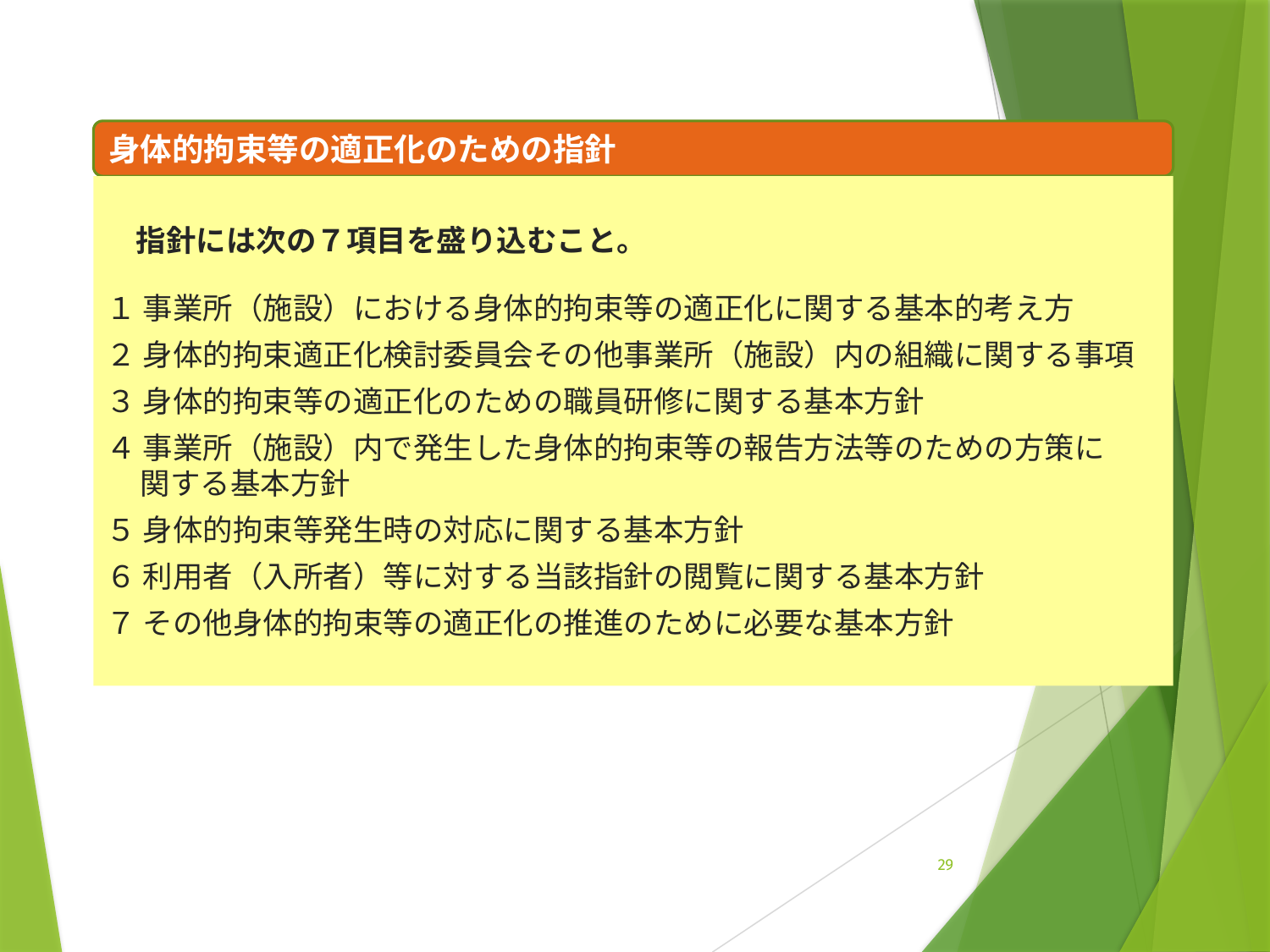

身体的拘束等の適正化のための指針
　指針には次の７項目を盛り込むこと。
１ 事業所（施設）における身体的拘束等の適正化に関する基本的考え方
２ 身体的拘束適正化検討委員会その他事業所（施設）内の組織に関する事項
３ 身体的拘束等の適正化のための職員研修に関する基本方針
４ 事業所（施設）内で発生した身体的拘束等の報告方法等のための方策に
    関する基本方針
５ 身体的拘束等発生時の対応に関する基本方針
６ 利用者（入所者）等に対する当該指針の閲覧に関する基本方針
７ その他身体的拘束等の適正化の推進のために必要な基本方針
29